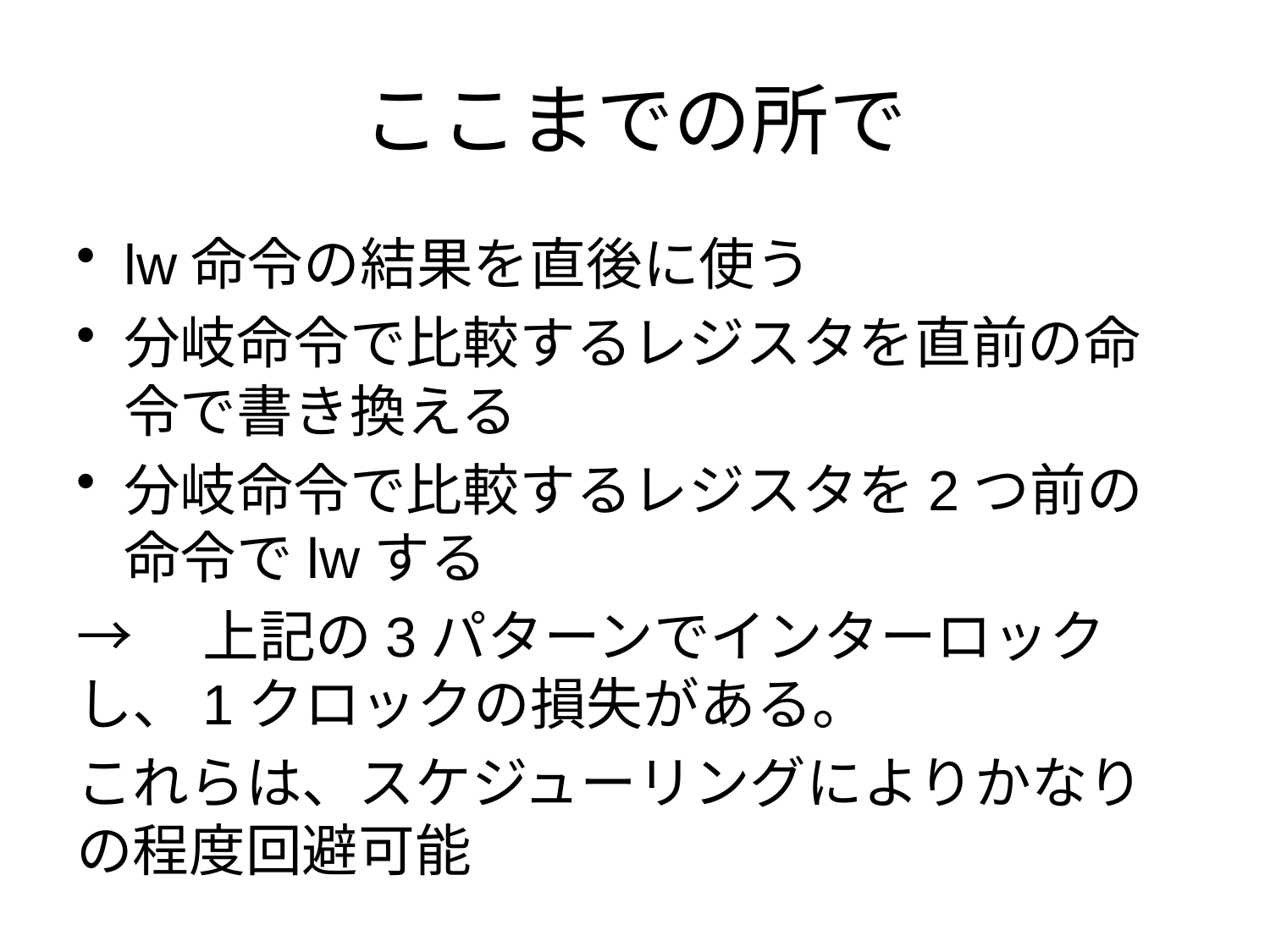

# ここまでの所で
lw命令の結果を直後に使う
分岐命令で比較するレジスタを直前の命令で書き換える
分岐命令で比較するレジスタを2つ前の命令でlwする
→　上記の3パターンでインターロックし、1クロックの損失がある。
これらは、スケジューリングによりかなりの程度回避可能